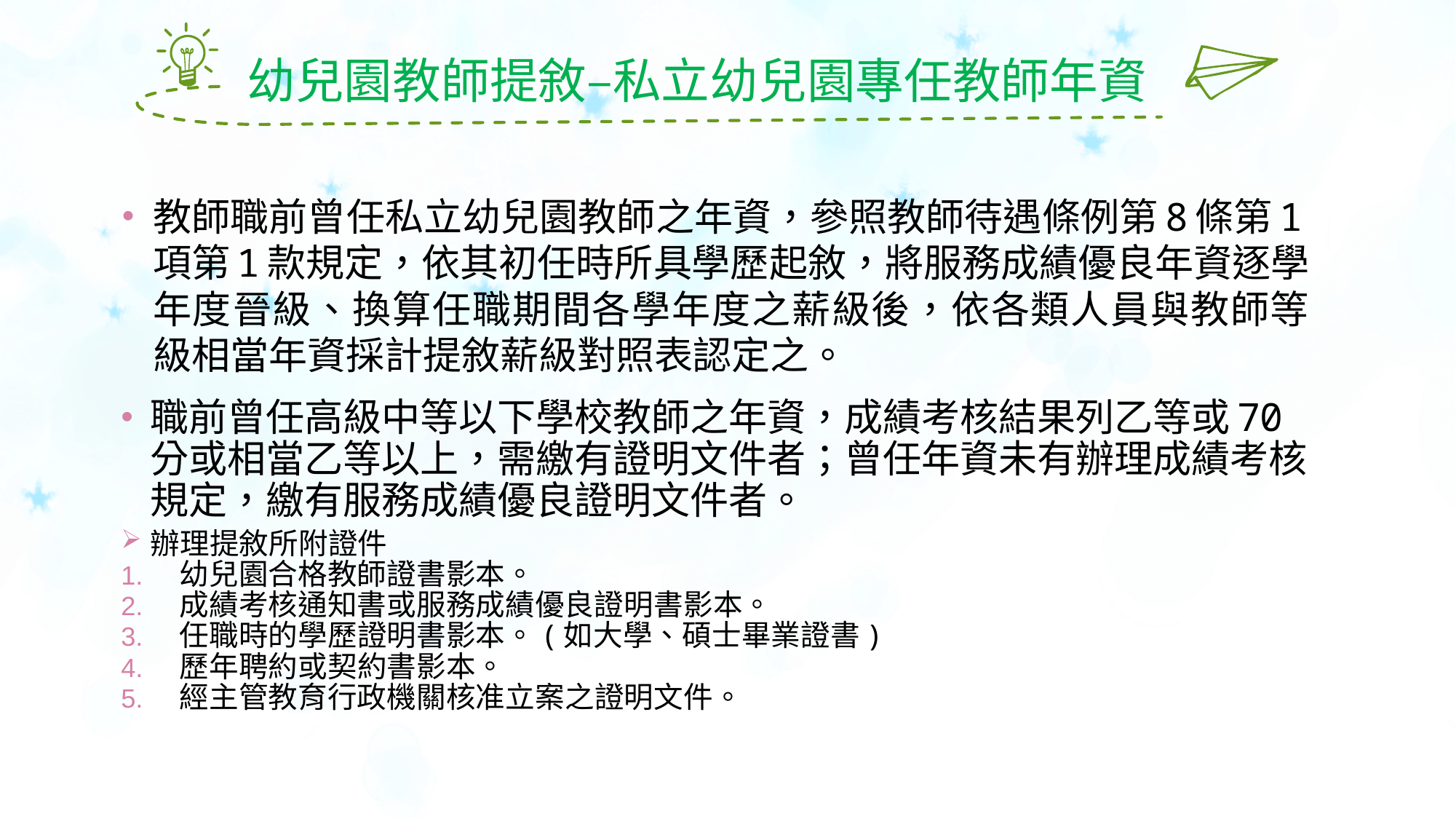

# 幼兒園教師提敘–私立幼兒園專任教師年資
教師職前曾任私立幼兒園教師之年資，參照教師待遇條例第8條第1項第1款規定，依其初任時所具學歷起敘，將服務成績優良年資逐學年度晉級、換算任職期間各學年度之薪級後，依各類人員與教師等級相當年資採計提敘薪級對照表認定之。
職前曾任高級中等以下學校教師之年資，成績考核結果列乙等或70分或相當乙等以上，需繳有證明文件者；曾任年資未有辦理成績考核規定，繳有服務成績優良證明文件者。
辦理提敘所附證件
幼兒園合格教師證書影本。
成績考核通知書或服務成績優良證明書影本。
任職時的學歷證明書影本。(如大學、碩士畢業證書)
歷年聘約或契約書影本。
經主管教育行政機關核准立案之證明文件。